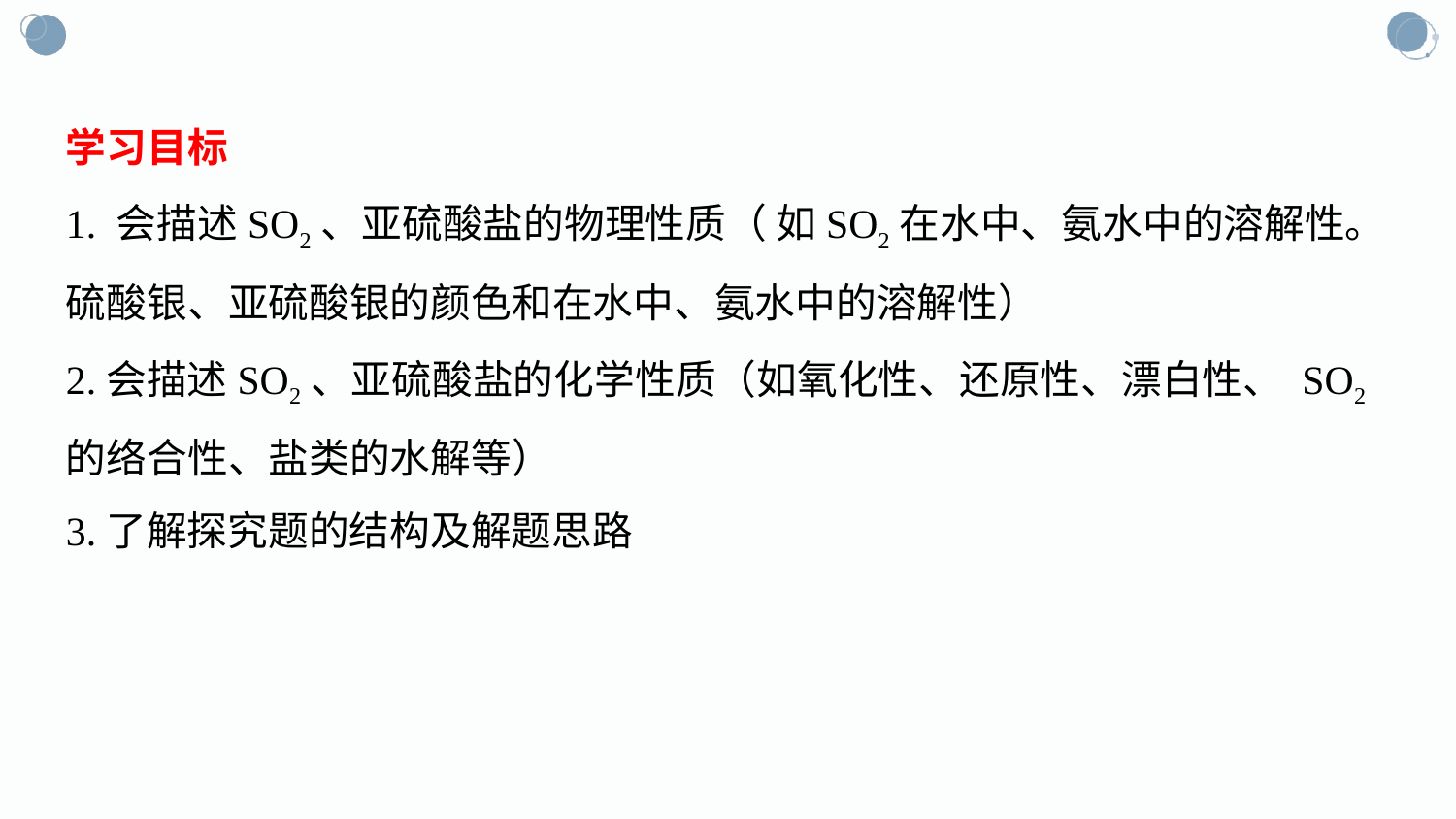

学习目标
1. 会描述SO2、亚硫酸盐的物理性质（ 如SO2在水中、氨水中的溶解性。硫酸银、亚硫酸银的颜色和在水中、氨水中的溶解性）
2.会描述SO2、亚硫酸盐的化学性质（如氧化性、还原性、漂白性、 SO2的络合性、盐类的水解等）
3.了解探究题的结构及解题思路